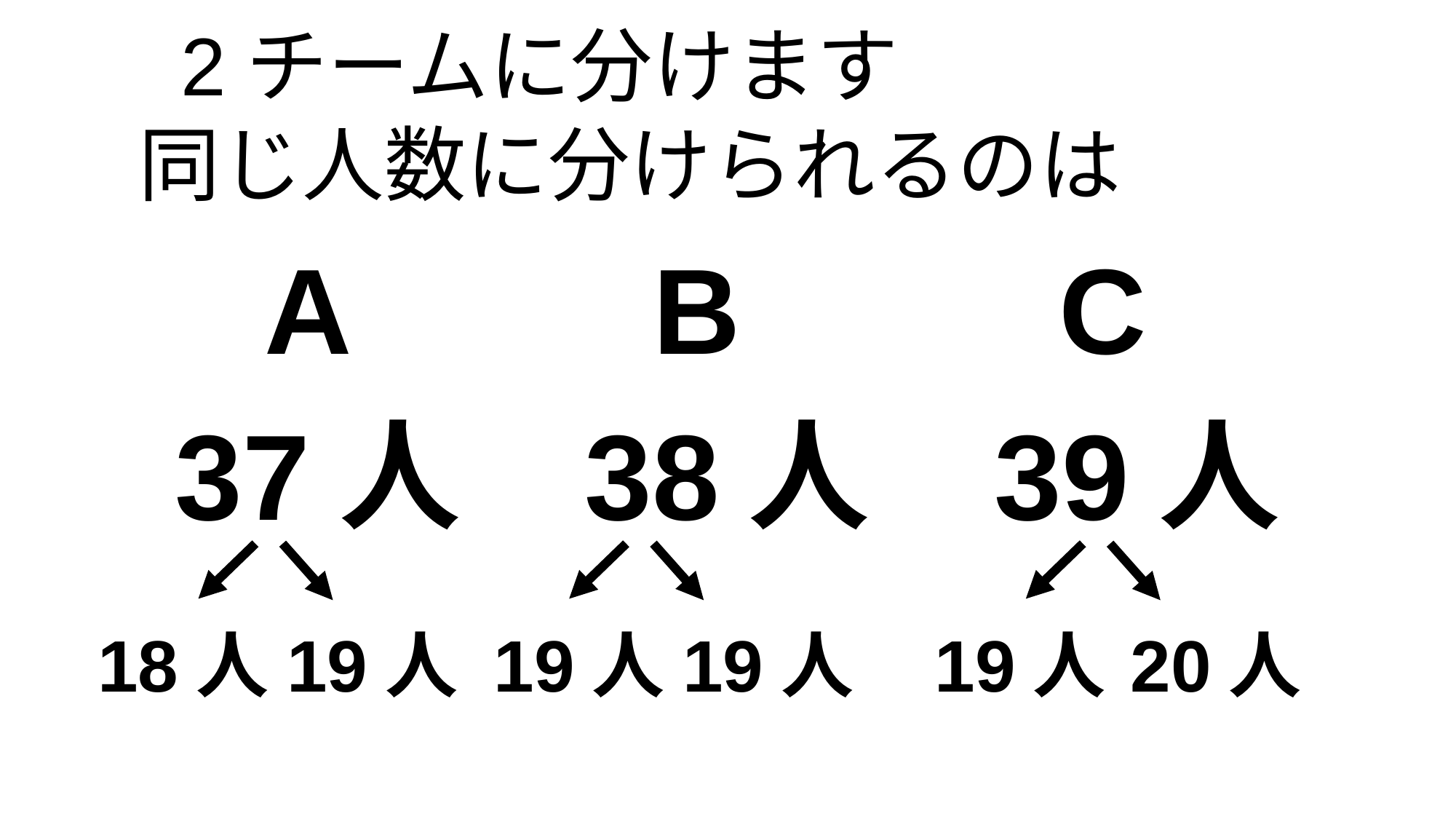

2チームに分けます
同じ人数に分けられるのは
A
B
C
37人
38人
39人
18人
19人
19人
19人
20人
19人